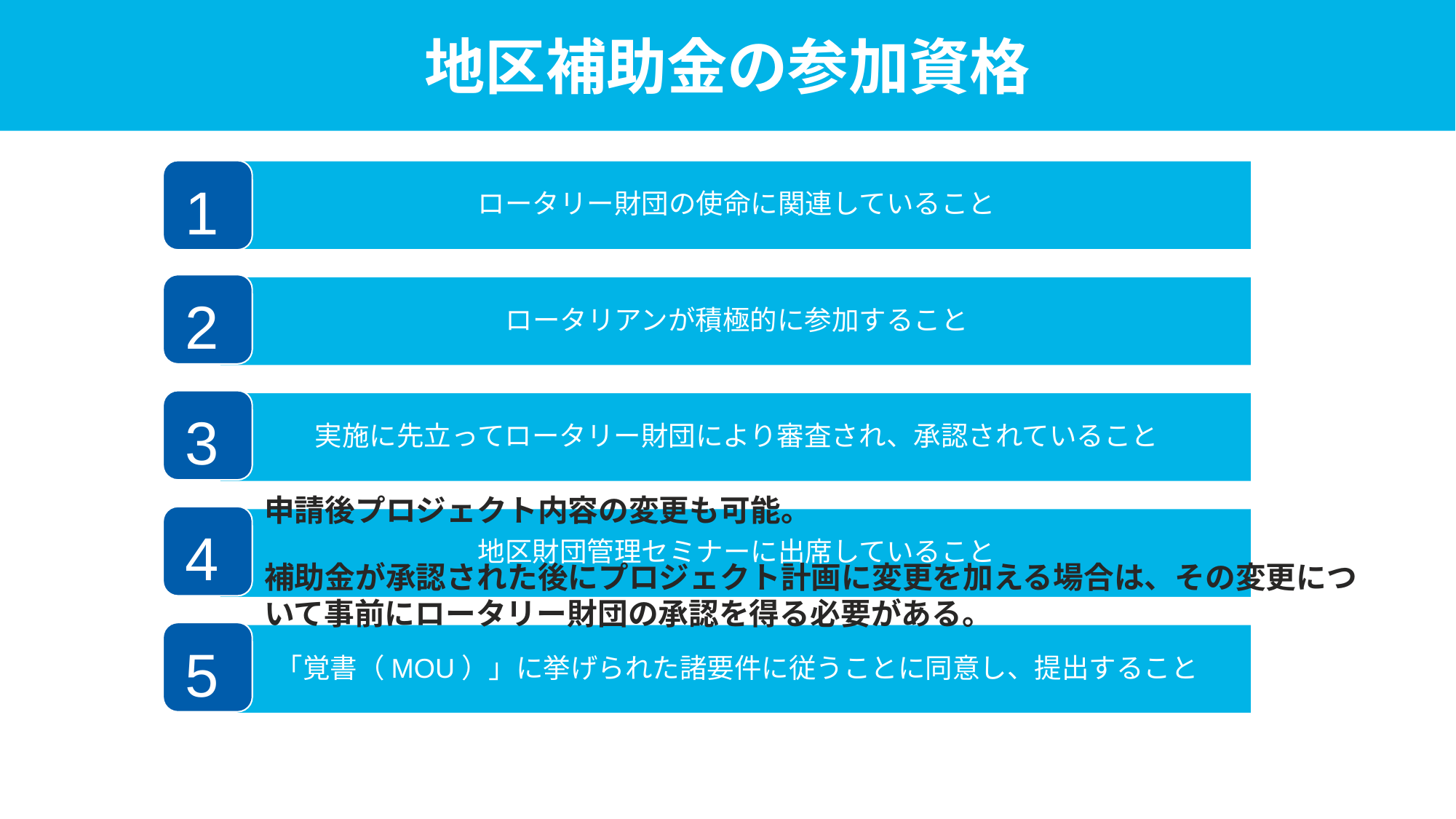

地区補助金の参加資格

ロータリー財団の使命に関連していること
1

ロータリアンが積極的に参加すること
2

実施に先立ってロータリー財団により審査され、承認されていること
3
申請後プロジェクト内容の変更も可能。
補助金が承認された後にプロジェクト計画に変更を加える場合は、その変更について事前にロータリー財団の承認を得る必要がある。

地区財団管理セミナーに出席していること
4

「覚書（MOU）」に挙げられた諸要件に従うことに同意し、提出すること
5
タイトルページのオプション